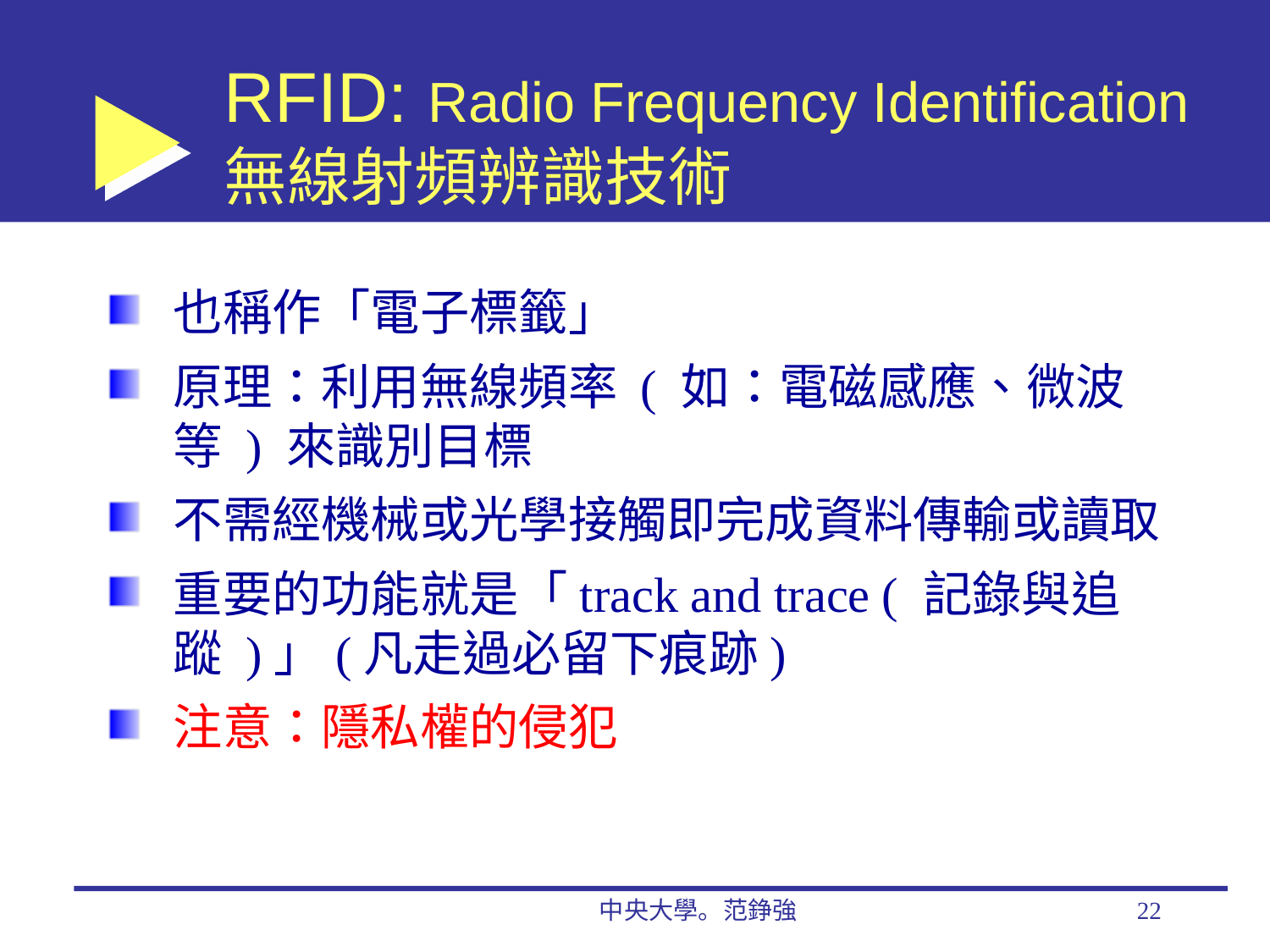

# RFID: Radio Frequency Identification 無線射頻辨識技術
也稱作「電子標籤」
原理：利用無線頻率 ( 如：電磁感應、微波等 ) 來識別目標
不需經機械或光學接觸即完成資料傳輸或讀取
重要的功能就是「track and trace ( 記錄與追蹤 )」(凡走過必留下痕跡)
注意：隱私權的侵犯
中央大學。范錚強
22